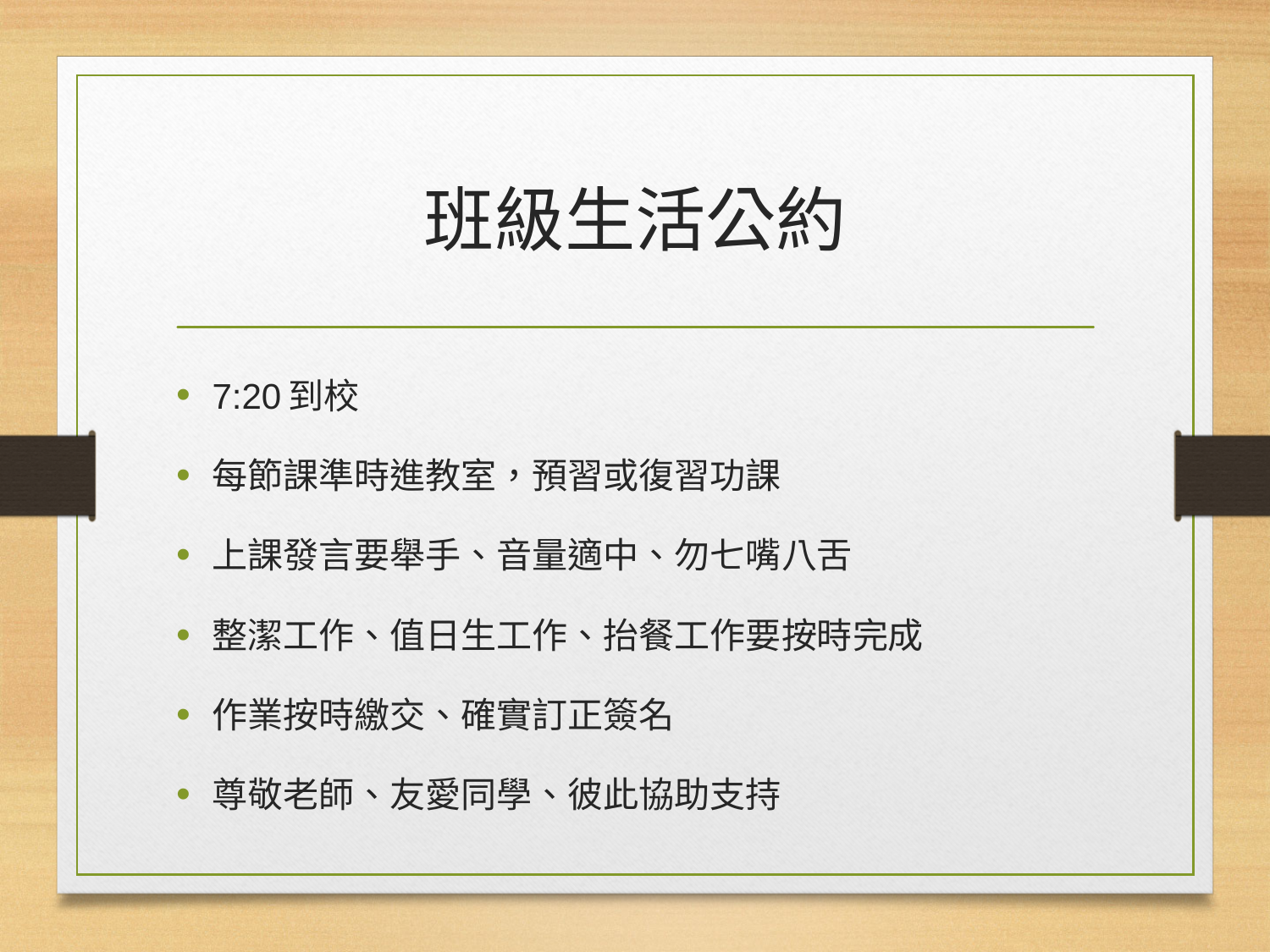

# 班級生活公約
7:20到校
每節課準時進教室，預習或復習功課
上課發言要舉手、音量適中、勿七嘴八舌
整潔工作、值日生工作、抬餐工作要按時完成
作業按時繳交、確實訂正簽名
尊敬老師、友愛同學、彼此協助支持